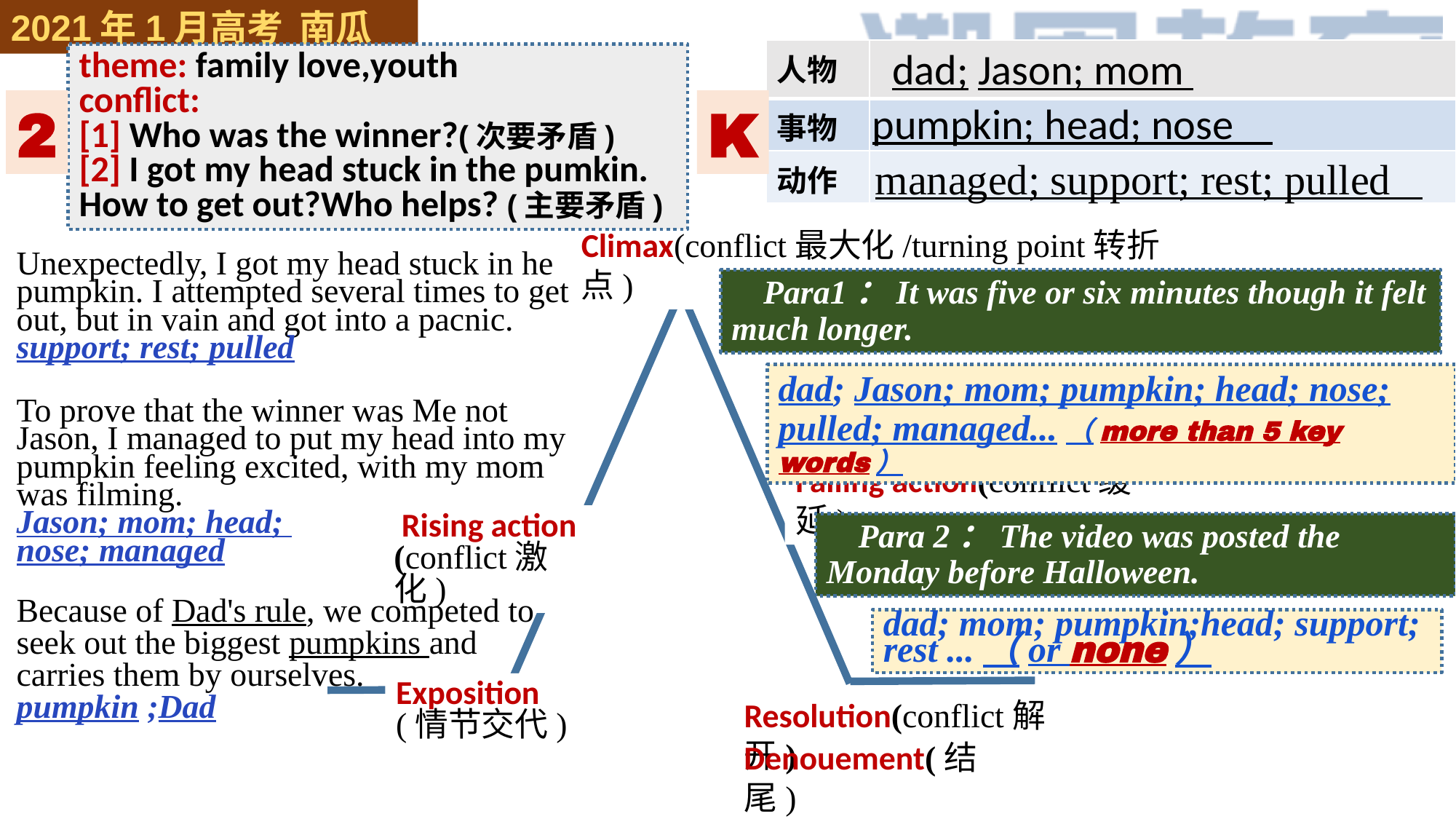

2021年1月高考  南瓜
dad; Jason; mom
| 人物 |  |
| --- | --- |
| 事物 |  |
| 动作 |  |
theme: family love,youth
conflict:
[1] Who was the winner?(次要矛盾)
[2] I got my head stuck in the pumkin. How to get out?Who helps? (主要矛盾)
2
K
pumpkin; head; nose
managed; support; rest; pulled
Climax(conflict最大化/turning point转折点)
Unexpectedly, I got my head stuck in he pumpkin. I attempted several times to get out, but in vain and got into a pacnic.
support; rest; pulled
Para1：It was five or six minutes though it felt much longer.
dad; Jason; mom; pumpkin; head; nose; pulled; managed...（more than 5 key words）
To prove that the winner was Me not Jason, I managed to put my head into my pumpkin feeling excited, with my mom was filming.
Jason; mom; head;
nose; managed
Falling action(conflict缓延)
 Rising action
(conflict激化)
Para 2：The video was posted the Monday before Halloween.
Because of Dad's rule, we competed to seek out the biggest pumpkins and carries them by ourselves.
pumpkin ;Dad
dad; mom; pumpkin;head; support;  rest ...（or none）
Exposition
(情节交代)
Resolution(conflict解开)
Denouement(结尾)